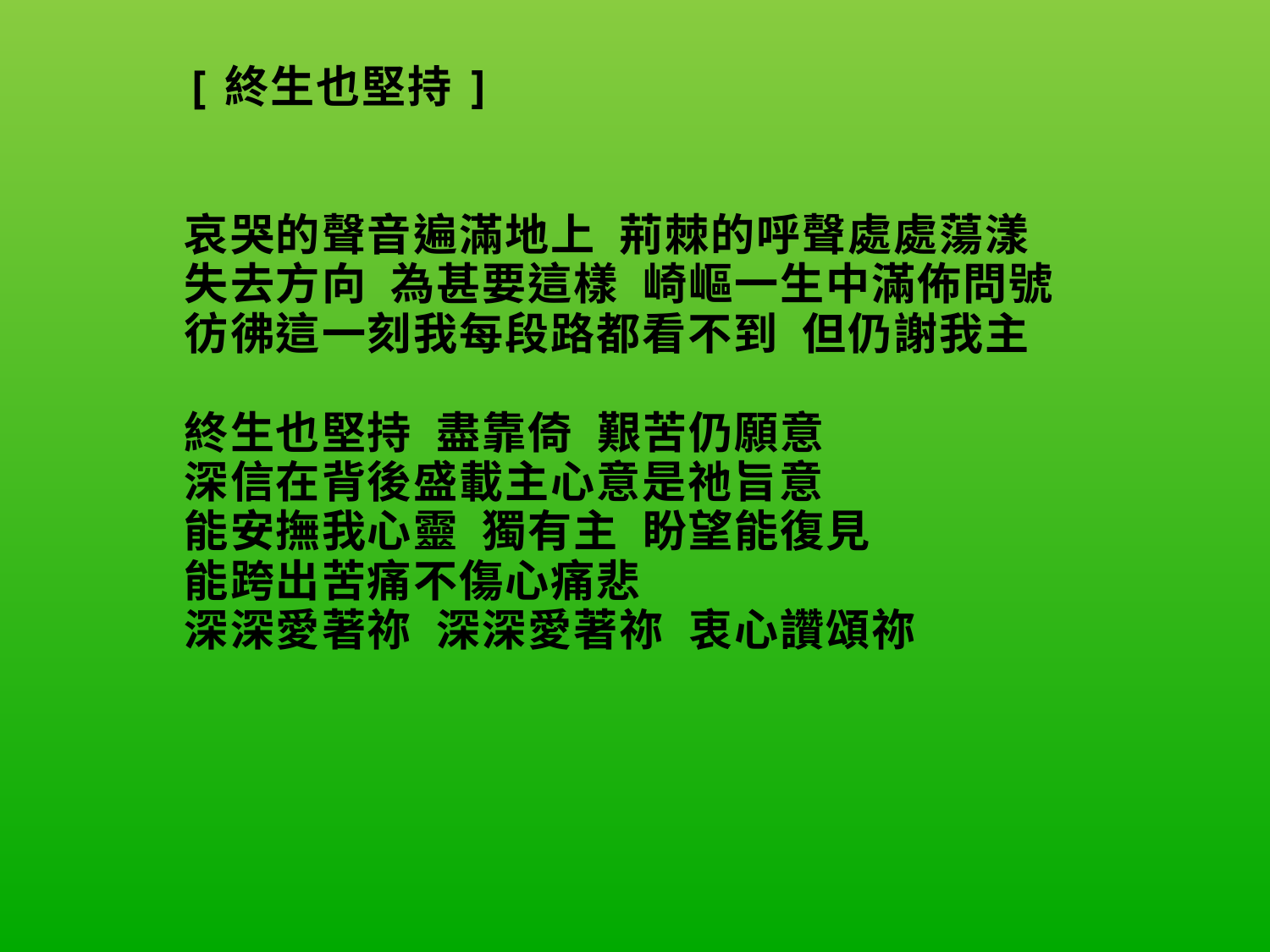

| [終生也堅持]     哀哭的聲音遍滿地上 荊棘的呼聲處處蕩漾 失去方向 為甚要這樣 崎嶇一生中滿佈問號 彷彿這一刻我每段路都看不到 但仍謝我主   終生也堅持 盡靠倚 艱苦仍願意 深信在背後盛載主心意是祂旨意 能安撫我心靈 獨有主 盼望能復見 能跨出苦痛不傷心痛悲 深深愛著祢 深深愛著祢 衷心讚頌祢 |
| --- |